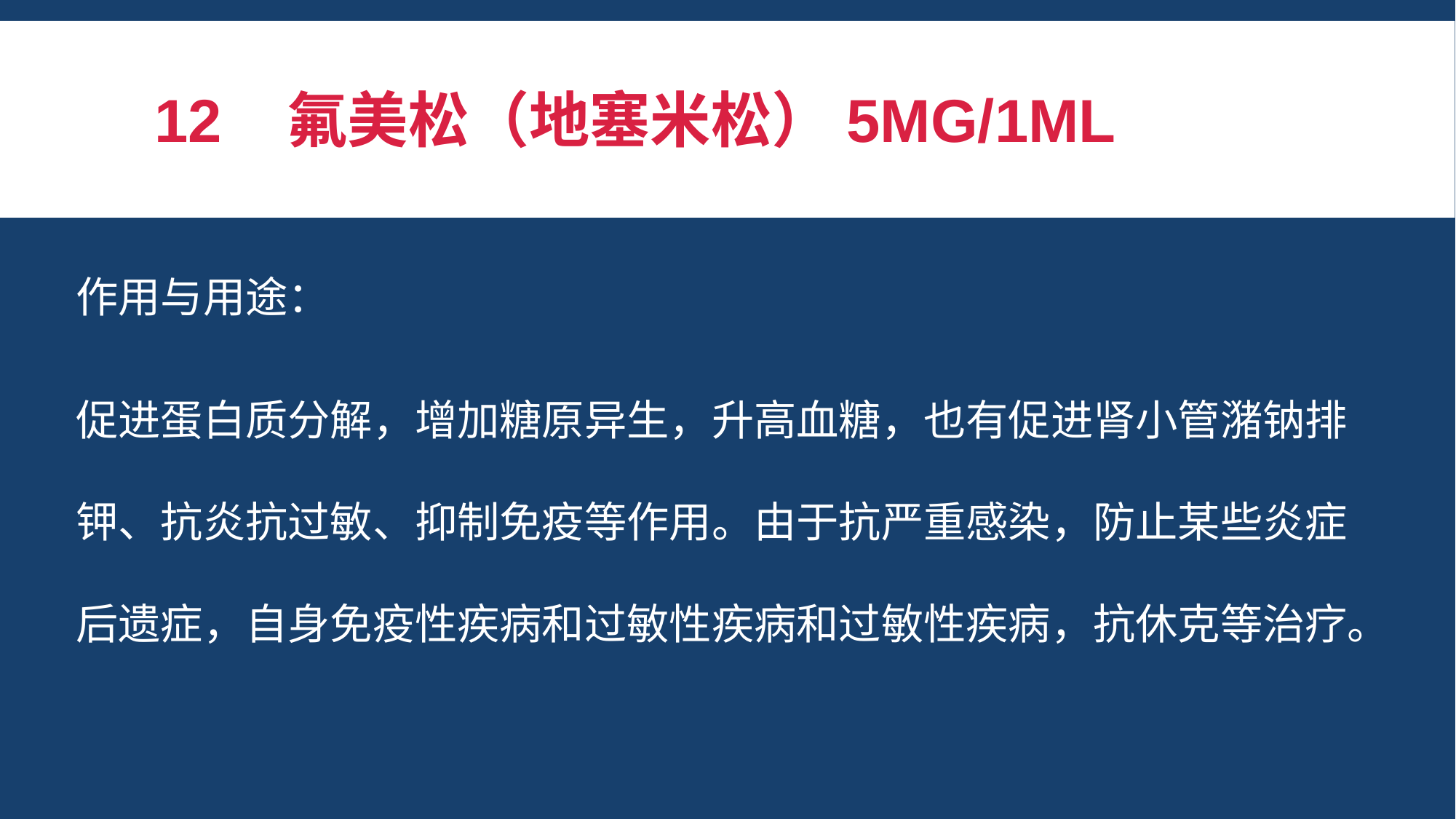

# 12   氟美松（地塞米松）5mg/1ml
作用与用途：
促进蛋白质分解，增加糖原异生，升高血糖，也有促进肾小管潴钠排钾、抗炎抗过敏、抑制免疫等作用。由于抗严重感染，防止某些炎症后遗症，自身免疫性疾病和过敏性疾病和过敏性疾病，抗休克等治疗。